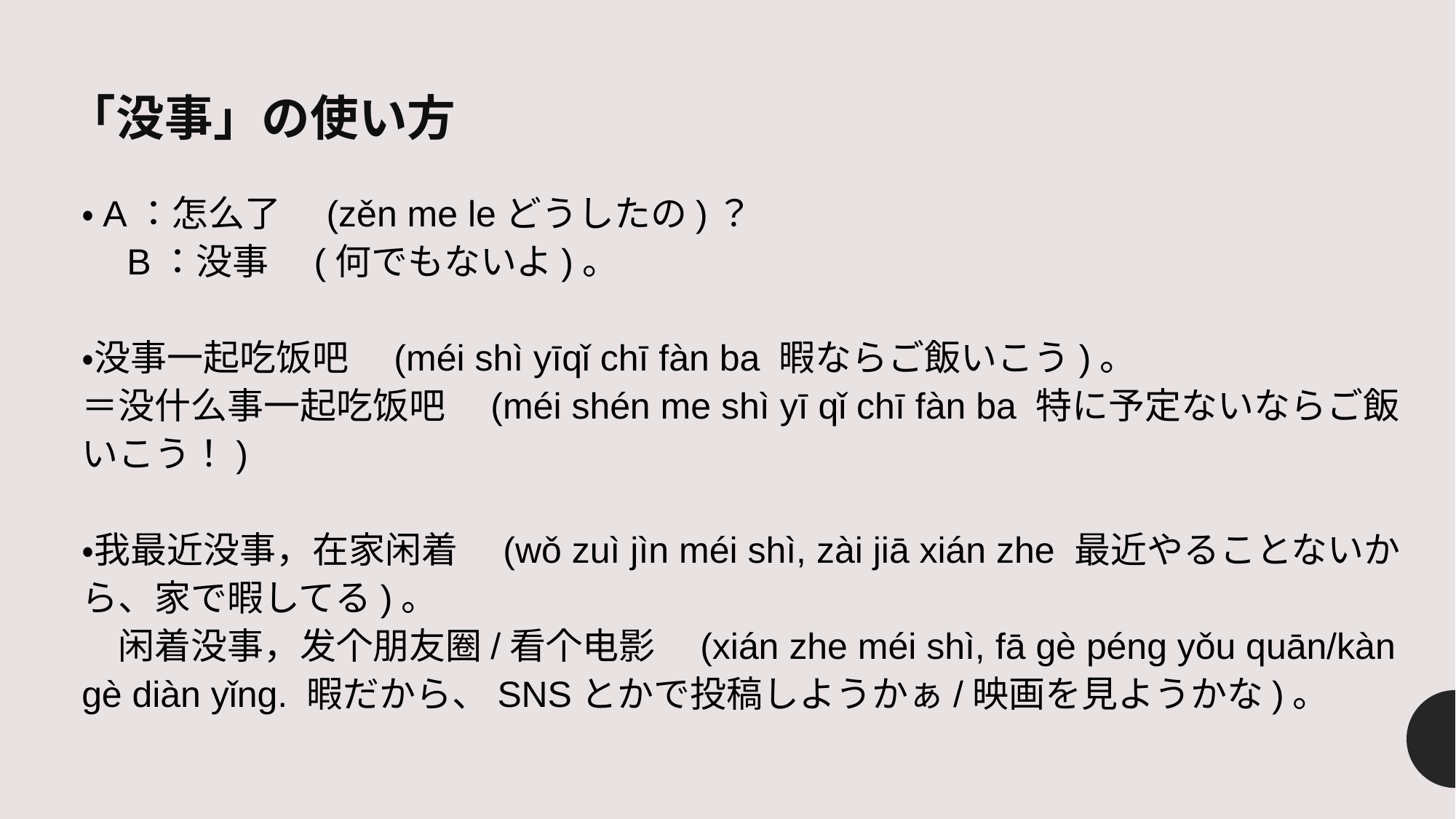

「没事」の使い方
・A：怎么了　(zěn me leどうしたの)？
　B：没事　(何でもないよ)。

・没事一起吃饭吧　(méi shì yīqǐ chī fàn ba 暇ならご飯いこう)。
＝没什么事一起吃饭吧　(méi shén me shì yī qǐ chī fàn ba 特に予定ないならご飯いこう！)

・我最近没事，在家闲着　(wǒ zuì jìn méi shì, zài jiā xián zhe 最近やることないから、家で暇してる)。
　闲着没事，发个朋友圈/看个电影　(xián zhe méi shì, fā gè péng yǒu quān/kàn gè diàn yǐng. 暇だから、SNSとかで投稿しようかぁ/映画を見ようかな)。